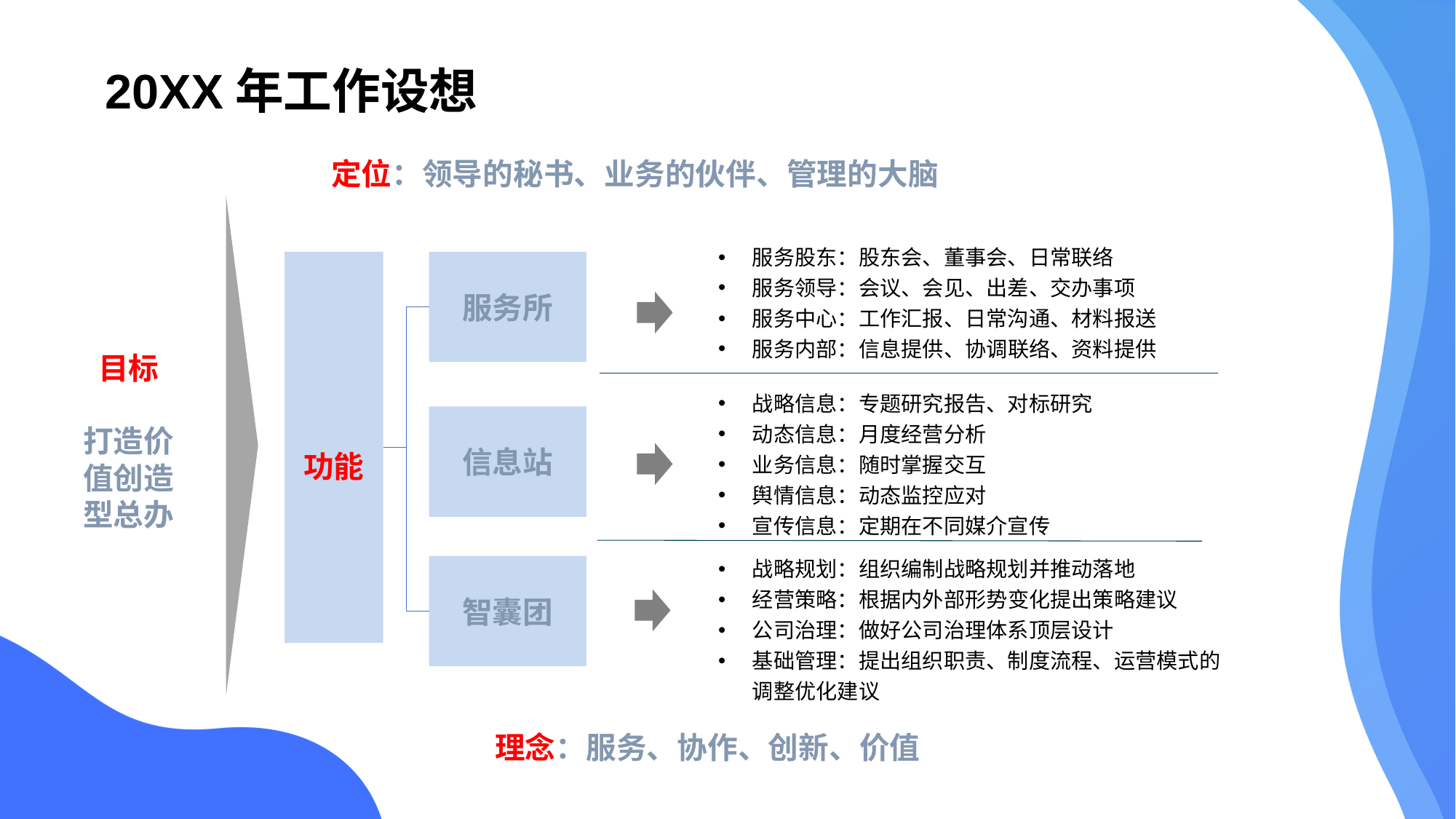

20XX年工作设想

目标

打造价值创造型总办
定位：领导的秘书、业务的伙伴、管理的大脑
服务股东：股东会、董事会、日常联络
服务领导：会议、会见、出差、交办事项
服务中心：工作汇报、日常沟通、材料报送
服务内部：信息提供、协调联络、资料提供

功能
服务所

战略信息：专题研究报告、对标研究
动态信息：月度经营分析
业务信息：随时掌握交互
舆情信息：动态监控应对
宣传信息：定期在不同媒介宣传
信息站

战略规划：组织编制战略规划并推动落地
经营策略：根据内外部形势变化提出策略建议
公司治理：做好公司治理体系顶层设计
基础管理：提出组织职责、制度流程、运营模式的调整优化建议
智囊团

理念：服务、协作、创新、价值